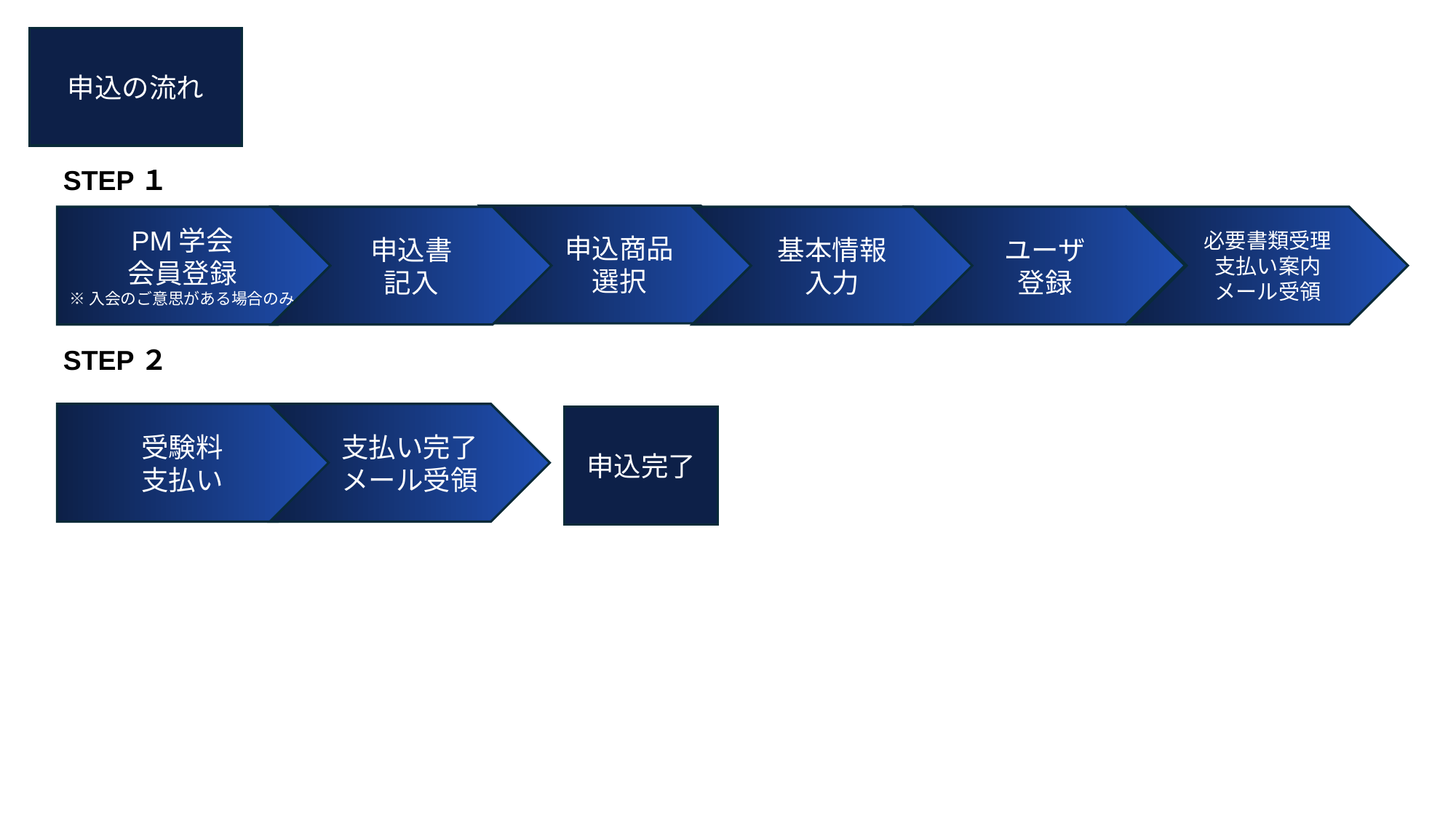

申込の流れ
STEP１
申込商品
選択
ユーザ
登録
必要書類受理
支払い案内
メール受領
PM学会
会員登録
※入会のご意思がある場合のみ
申込書
記入
基本情報
入力
STEP２
受験料
支払い
支払い完了メール受領
申込完了